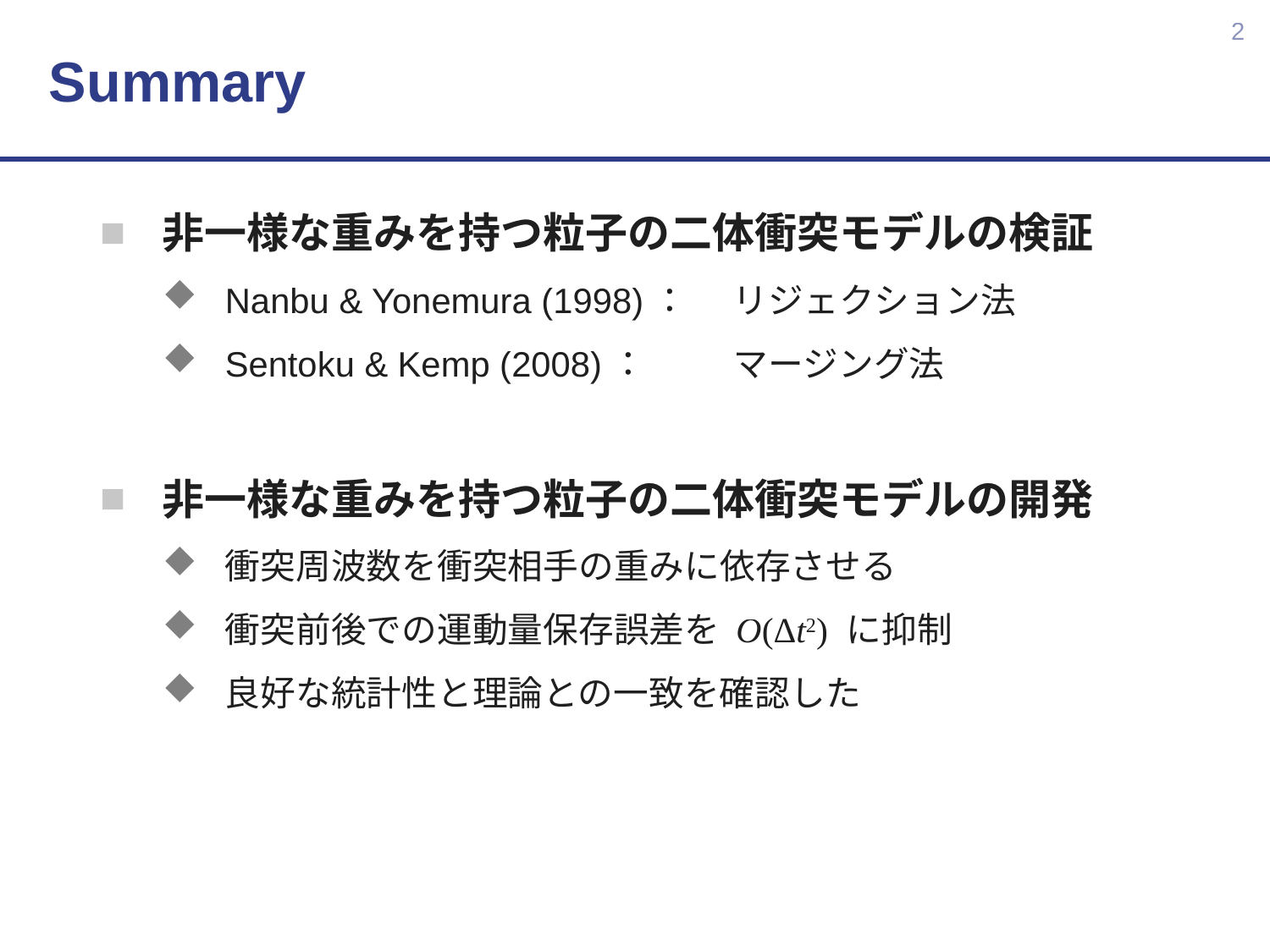

# Summary
2
非一様な重みを持つ粒子の二体衝突モデルの検証
Nanbu & Yonemura (1998)：	リジェクション法
Sentoku & Kemp (2008)：	マージング法

非一様な重みを持つ粒子の二体衝突モデルの開発
衝突周波数を衝突相手の重みに依存させる
衝突前後での運動量保存誤差を O(Δt2) に抑制
良好な統計性と理論との一致を確認した